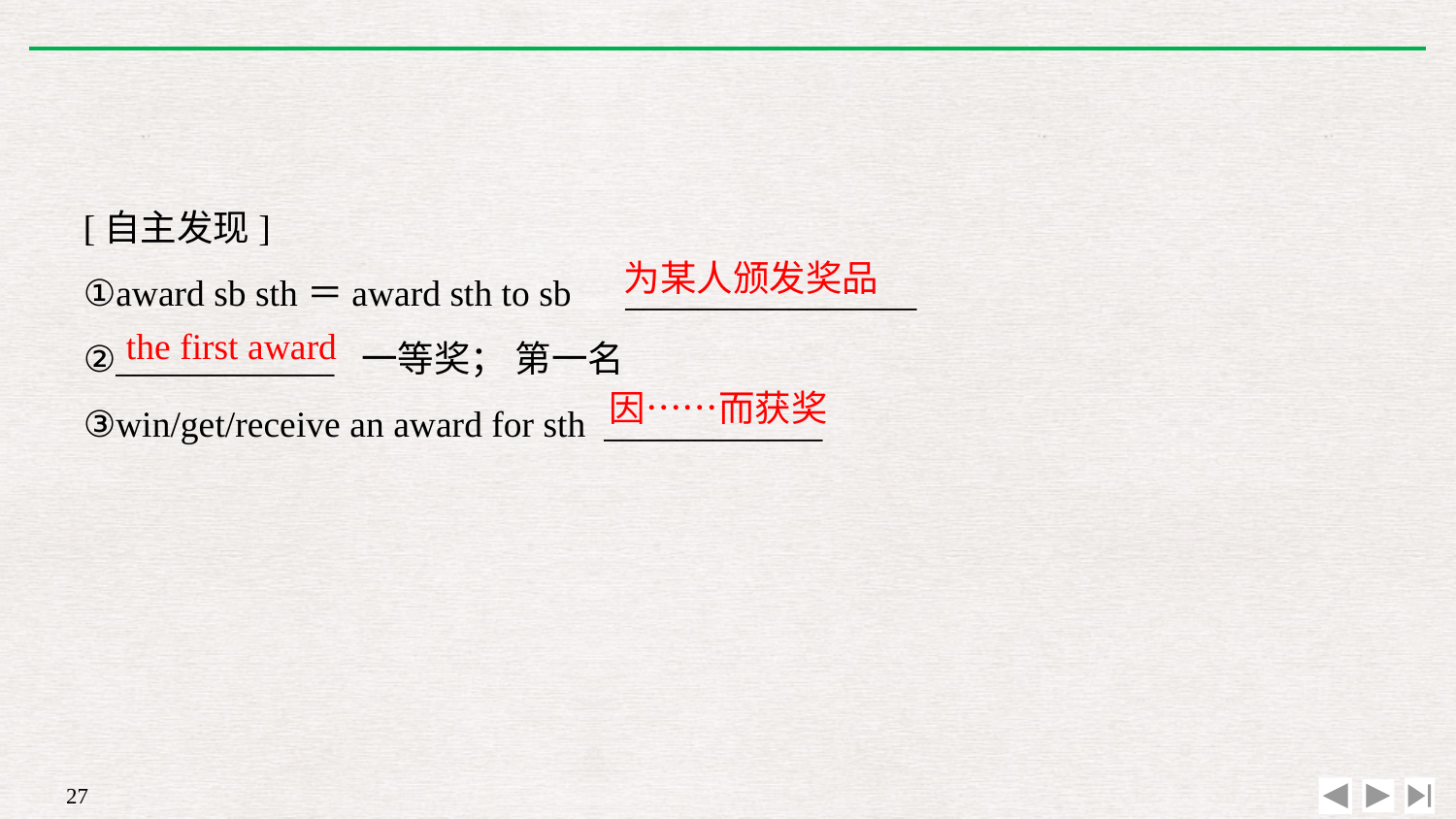

[自主发现]
①award sb sth＝award sth to sb　________________
②____________  一等奖； 第一名
③win/get/receive an award for sth  ____________
为某人颁发奖品
the first award
因……而获奖